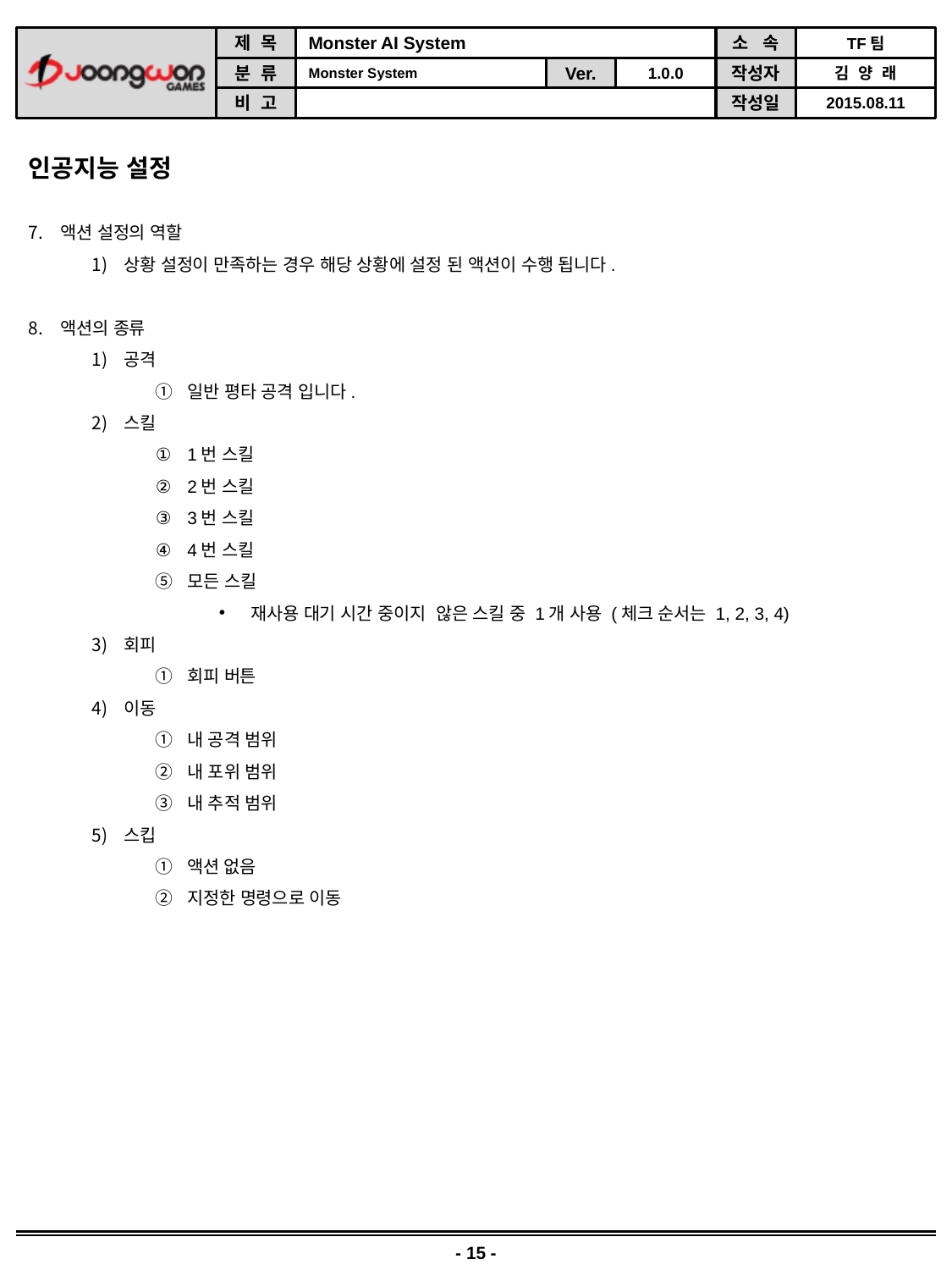

인공지능 설정
액션 설정의 역할
상황 설정이 만족하는 경우 해당 상황에 설정 된 액션이 수행 됩니다.

액션의 종류
공격
일반 평타 공격 입니다.
스킬
1번 스킬
2번 스킬
3번 스킬
4번 스킬
모든 스킬
재사용 대기 시간 중이지  않은 스킬 중 1개 사용 (체크 순서는 1, 2, 3, 4)
회피
회피 버튼
이동
내 공격 범위
내 포위 범위
내 추적 범위
스킵
액션 없음
지정한 명령으로 이동
- 15 -